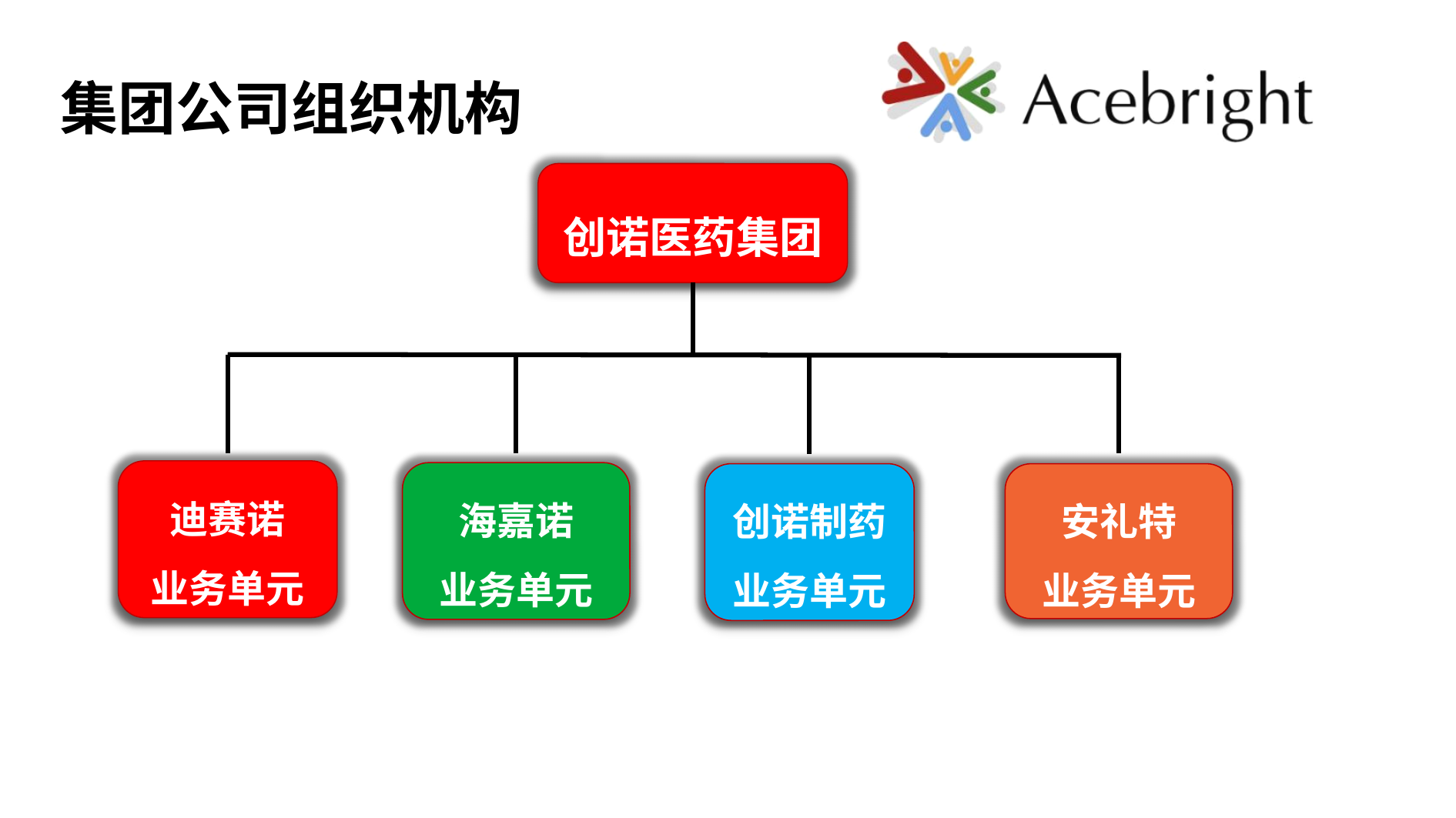

# 集团公司组织机构
创诺医药集团
迪赛诺
业务单元
海嘉诺
业务单元
创诺制药业务单元
安礼特
业务单元